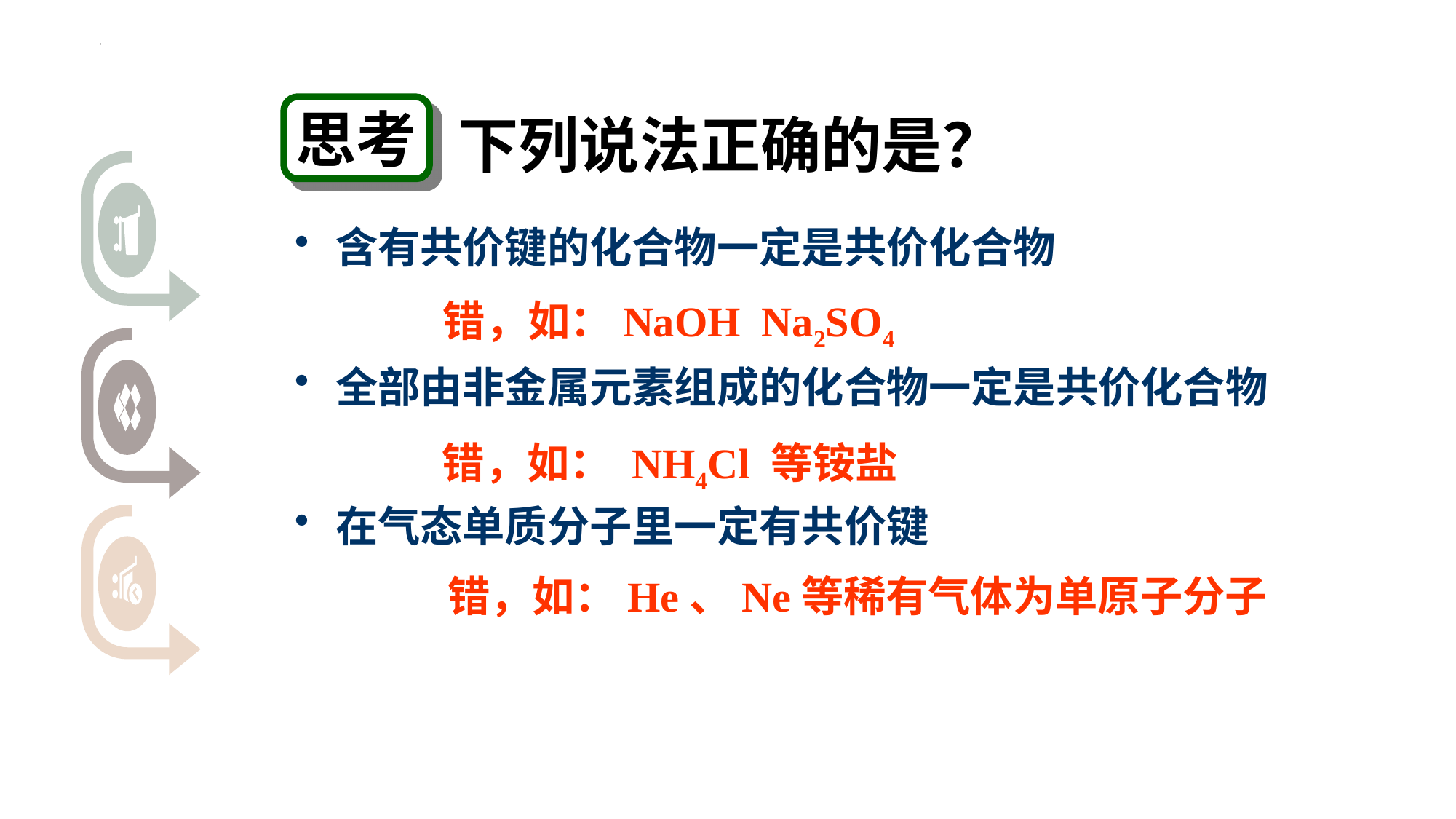

思考
下列说法正确的是？
含有共价键的化合物一定是共价化合物

全部由非金属元素组成的化合物一定是共价化合物

在气态单质分子里一定有共价键

错，如：NaOH  Na2SO4

错，如： NH4Cl 等铵盐
错，如：He、Ne等稀有气体为单原子分子